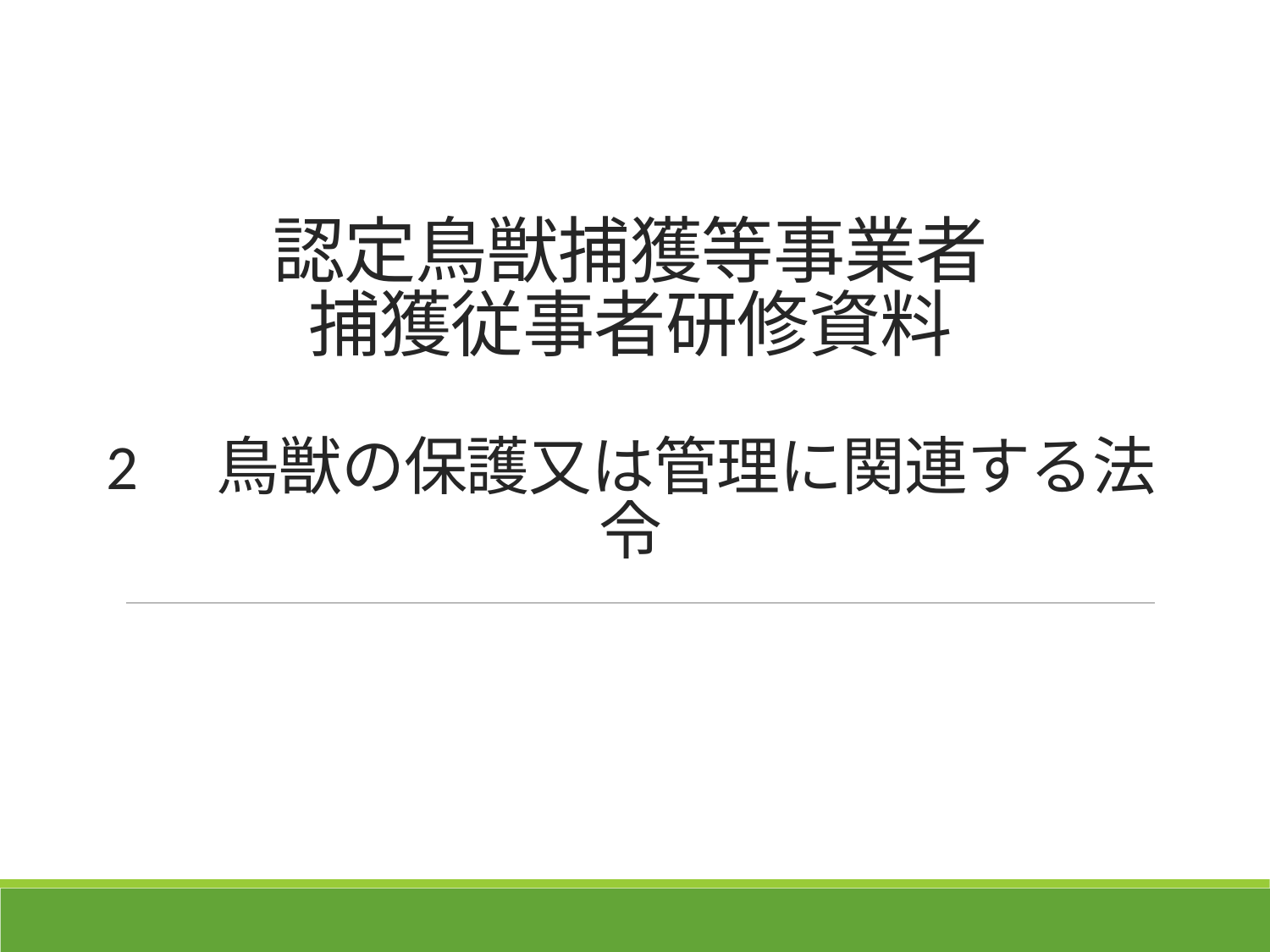

# 認定鳥獣捕獲等事業者 捕獲従事者研修資料 2　鳥獣の保護又は管理に関連する法令